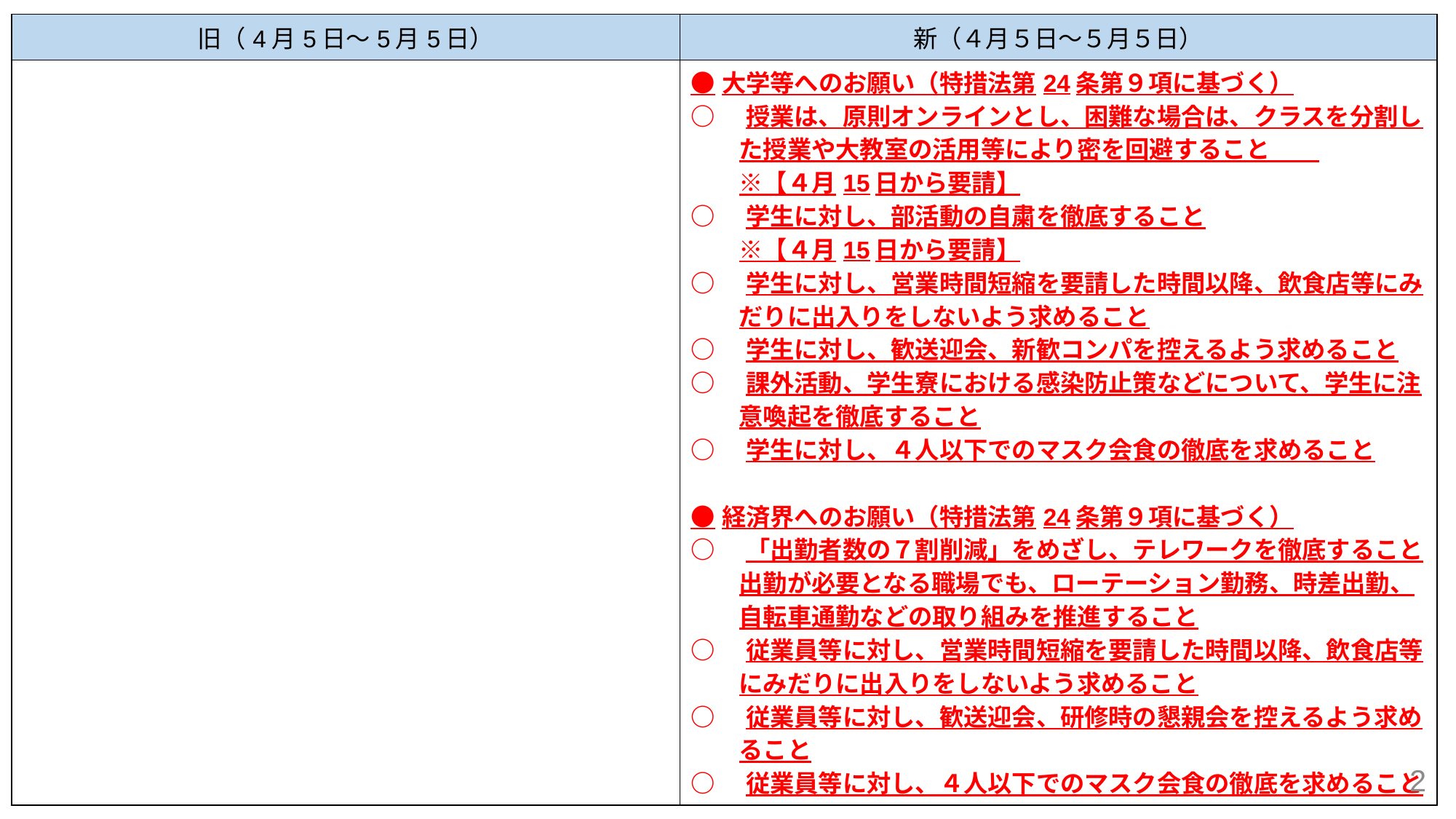

| 旧（4月5日～5月5日） | 新（４月５日～５月５日） |
| --- | --- |
|  | ●大学等へのお願い（特措法第24条第９項に基づく） ○　授業は、原則オンラインとし、困難な場合は、クラスを分割し 　　た授業や大教室の活用等により密を回避すること　　 　　※【４月15日から要請】 ○　学生に対し、部活動の自粛を徹底すること 　　※【４月15日から要請】 ○　学生に対し、営業時間短縮を要請した時間以降、飲食店等にみ 　　だりに出入りをしないよう求めること ○　学生に対し、歓送迎会、新歓コンパを控えるよう求めること ○　課外活動、学生寮における感染防止策などについて、学生に注 　　意喚起を徹底すること ○　学生に対し、４人以下でのマスク会食の徹底を求めること ●経済界へのお願い（特措法第24条第９項に基づく） ○　「出勤者数の７割削減」をめざし、テレワークを徹底すること 　　出勤が必要となる職場でも、ローテーション勤務、時差出勤、 　　自転車通勤などの取り組みを推進すること ○　従業員等に対し、営業時間短縮を要請した時間以降、飲食店等 　　にみだりに出入りをしないよう求めること ○　従業員等に対し、歓送迎会、研修時の懇親会を控えるよう求め 　　ること ○　従業員等に対し、４人以下でのマスク会食の徹底を求めること |
2